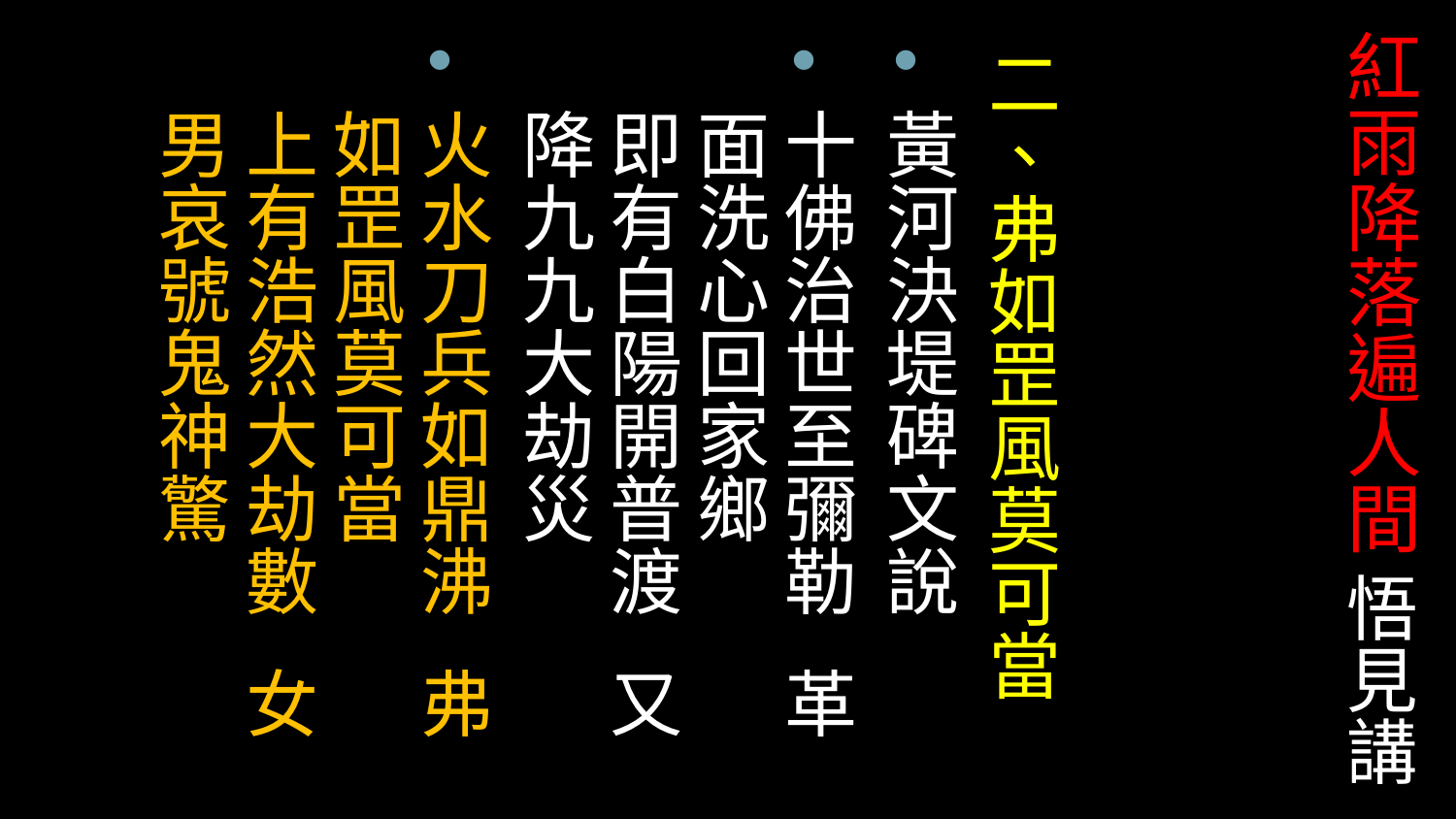

# 紅雨降落遍人間 悟見講
二、弗如罡風莫可當
黃河決堤碑文說
十佛治世至彌勒   革面洗心回家鄉 
即有白陽開普渡   又降九九大劫災
火水刀兵如鼎沸   弗如罡風莫可當 
上有浩然大劫數   女男哀號鬼神驚